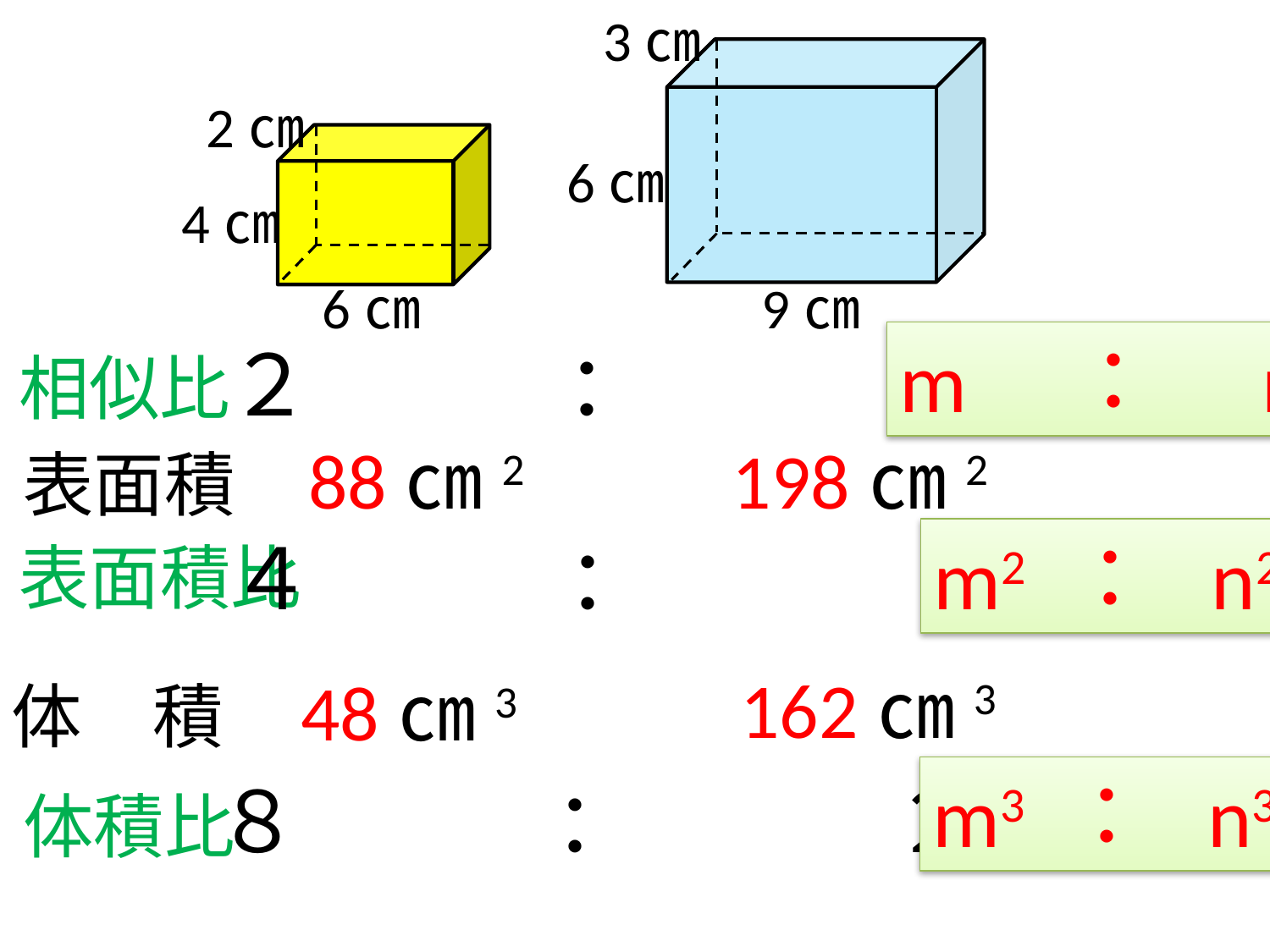

3㎝

2㎝

6㎝
4㎝
6㎝
9㎝
m　：　n
２　　　：　　　３
相似比
88㎝2
198㎝2
表面積
４　　　：　　　９
m2  ：  n2
表面積比
162㎝3
48㎝3
体　積
m3 ：  n3
８　　　：　　　２７
体積比